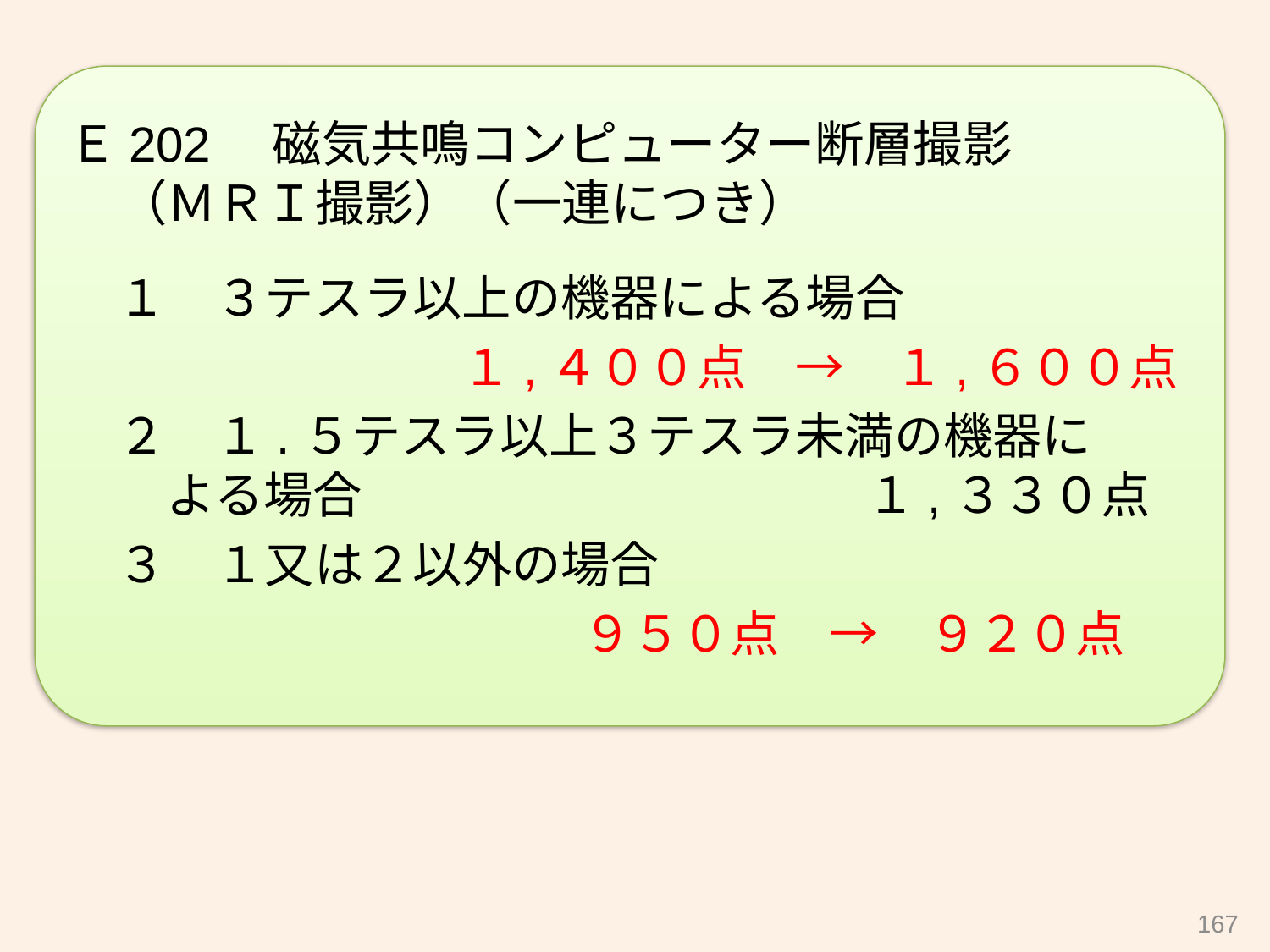

Ｅ202　磁気共鳴コンピューター断層撮影
（ＭＲＩ撮影）（一連につき）

　１　３テスラ以上の機器による場合
　　　　　　　　１,４００点　→　１,６００点
　２　１.５テスラ以上３テスラ未満の機器に
よる場合　　　　　　　　　　 １,３３０点
　３　１又は２以外の場合
　　　　　　　　　　  ９５０点　→　９２０点
167